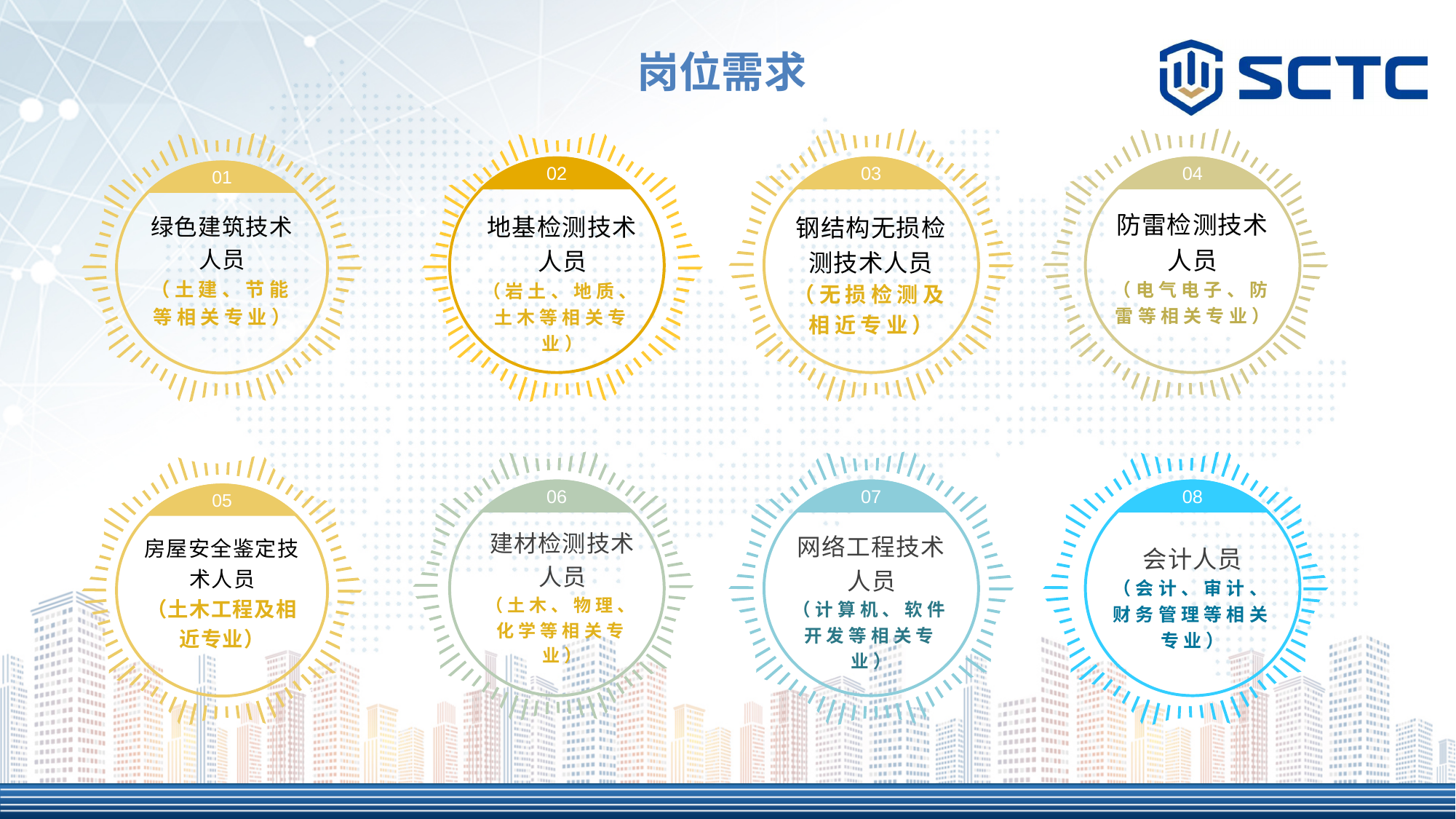

岗位需求

02

03

04
防雷检测技术人员
（电气电子、防雷等相关专业）
地基检测技术人员
（岩土、地质、土木等相关专业）
钢结构无损检测技术人员（无损检测及相近专业）

06

07

08
建材检测技术人员
（土木、物理、化学等相关专业）
网络工程技术人员
（计算机、软件开发等相关专业）
会计人员
（会计、审计、财务管理等相关专业）

01
绿色建筑技术人员
（土建、节能等相关专业）

05
房屋安全鉴定技术人员
（土木工程及相近专业）